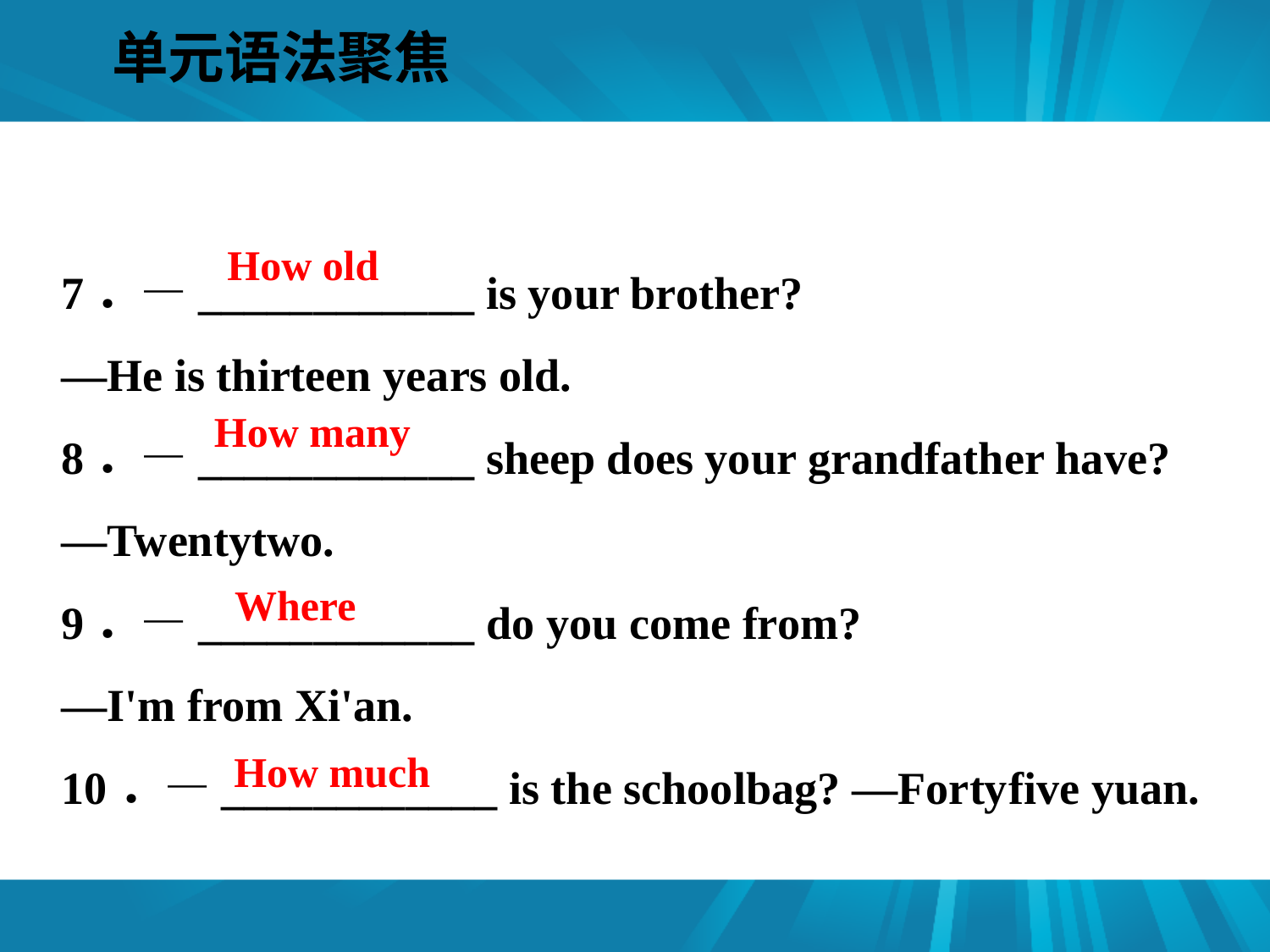

单元语法聚焦
#
7．—____________ is your brother?
—He is thirteen years old.
8．—____________ sheep does your grandfather have?
—Twenty­two.
9．—____________ do you come from?
—I'm from Xi'an.
10．—____________ is the schoolbag? —Forty­five yuan.
How old
How many
Where
How much